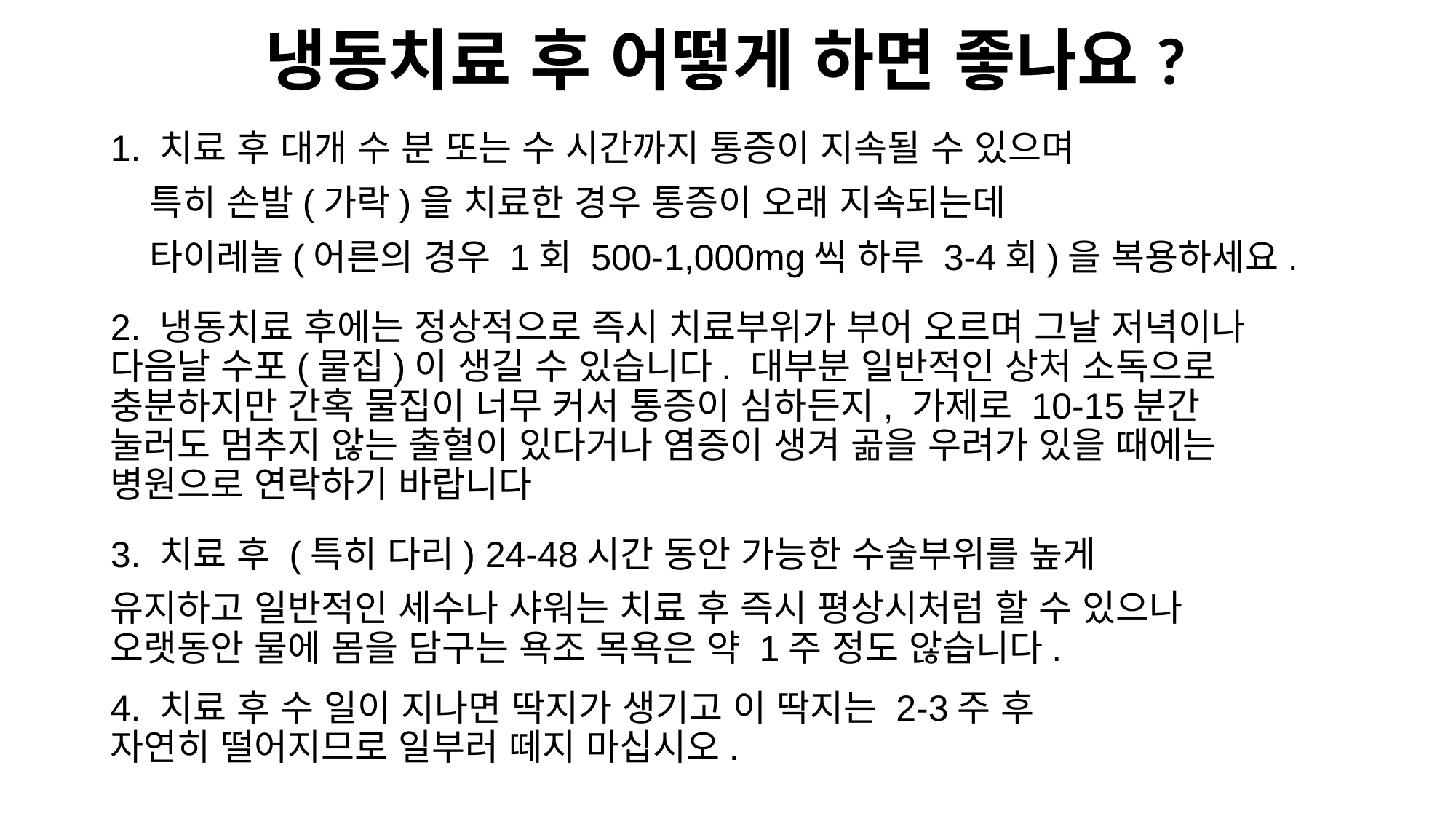

냉동치료 후 어떻게 하면 좋나요?
1. 치료 후 대개 수 분 또는 수 시간까지 통증이 지속될 수 있으며
   특히 손발(가락)을 치료한 경우 통증이 오래 지속되는데
   타이레놀(어른의 경우 1회 500-1,000mg씩 하루 3-4회)을 복용하세요.
2. 냉동치료 후에는 정상적으로 즉시 치료부위가 부어 오르며 그날 저녁이나 다음날 수포(물집)이 생길 수 있습니다. 대부분 일반적인 상처 소독으로 충분하지만 간혹 물집이 너무 커서 통증이 심하든지, 가제로 10-15분간 눌러도 멈추지 않는 출혈이 있다거나 염증이 생겨 곪을 우려가 있을 때에는 병원으로 연락하기 바랍니다
3. 치료 후 (특히 다리) 24-48시간 동안 가능한 수술부위를 높게
유지하고 일반적인 세수나 샤워는 치료 후 즉시 평상시처럼 할 수 있으나 오랫동안 물에 몸을 담구는 욕조 목욕은 약 1주 정도 않습니다.
4. 치료 후 수 일이 지나면 딱지가 생기고 이 딱지는 2-3주 후    자연히 떨어지므로 일부러 떼지 마십시오.